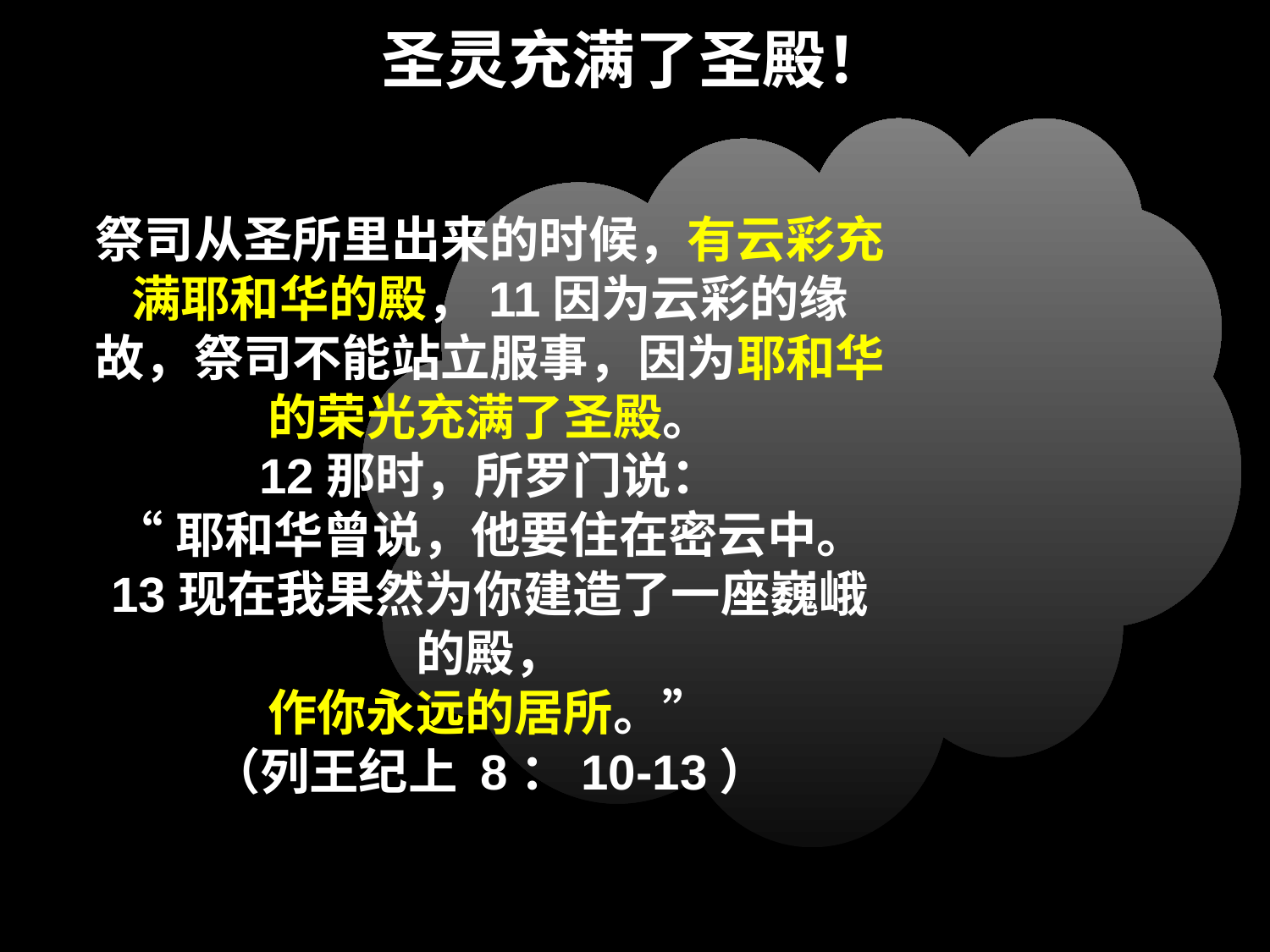

# 圣灵充满了圣殿！
祭司从圣所里出来的时候，有云彩充满耶和华的殿，11因为云彩的缘故，祭司不能站立服事，因为耶和华的荣光充满了圣殿。
12那时，所罗门说：
“耶和华曾说，他要住在密云中。
13现在我果然为你建造了一座巍峨的殿，
作你永远的居所。”
（列王纪上 8：10-13）